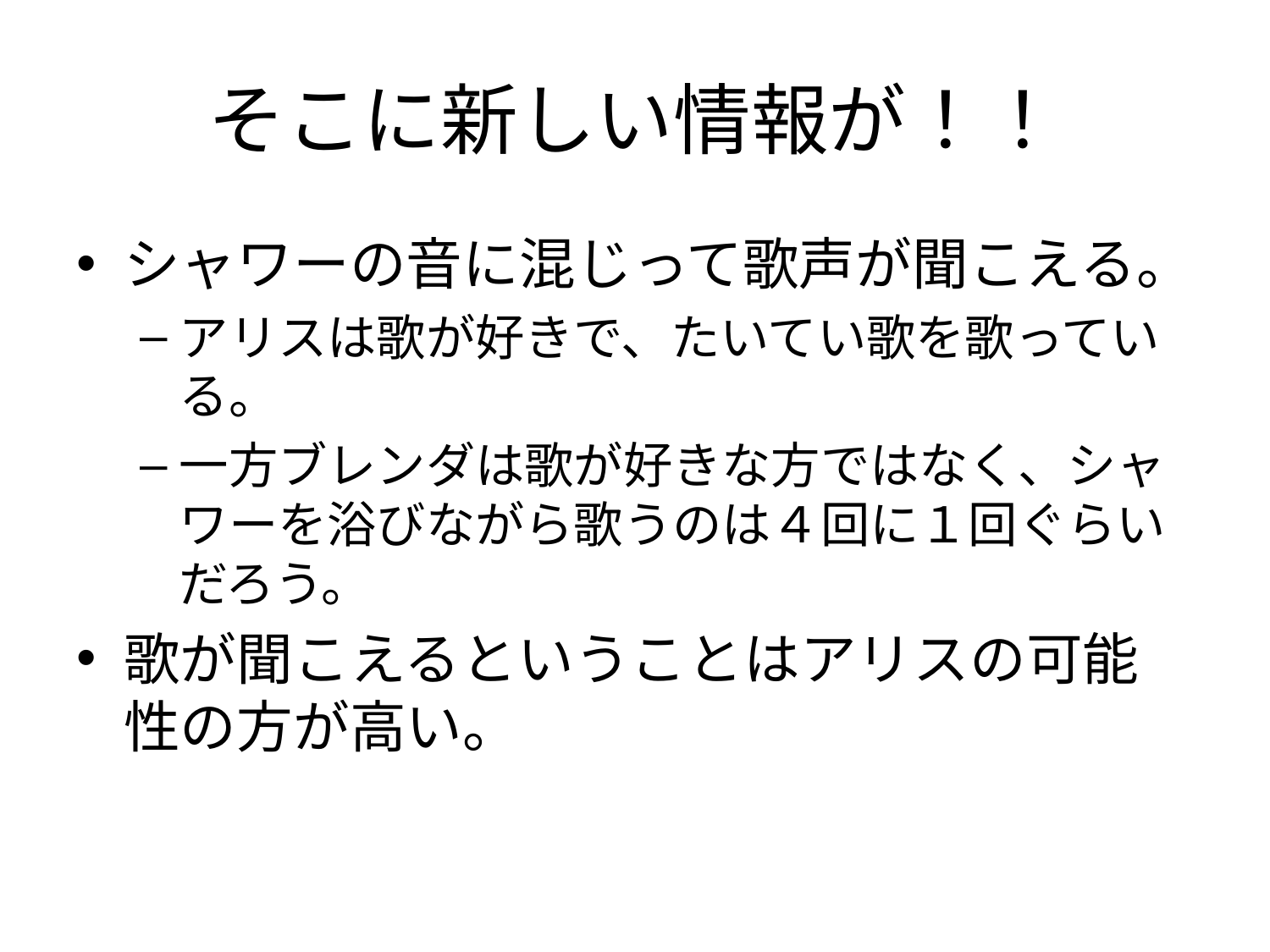

# そこに新しい情報が！！
シャワーの音に混じって歌声が聞こえる。
アリスは歌が好きで、たいてい歌を歌っている。
一方ブレンダは歌が好きな方ではなく、シャワーを浴びながら歌うのは４回に１回ぐらいだろう。
歌が聞こえるということはアリスの可能性の方が高い。